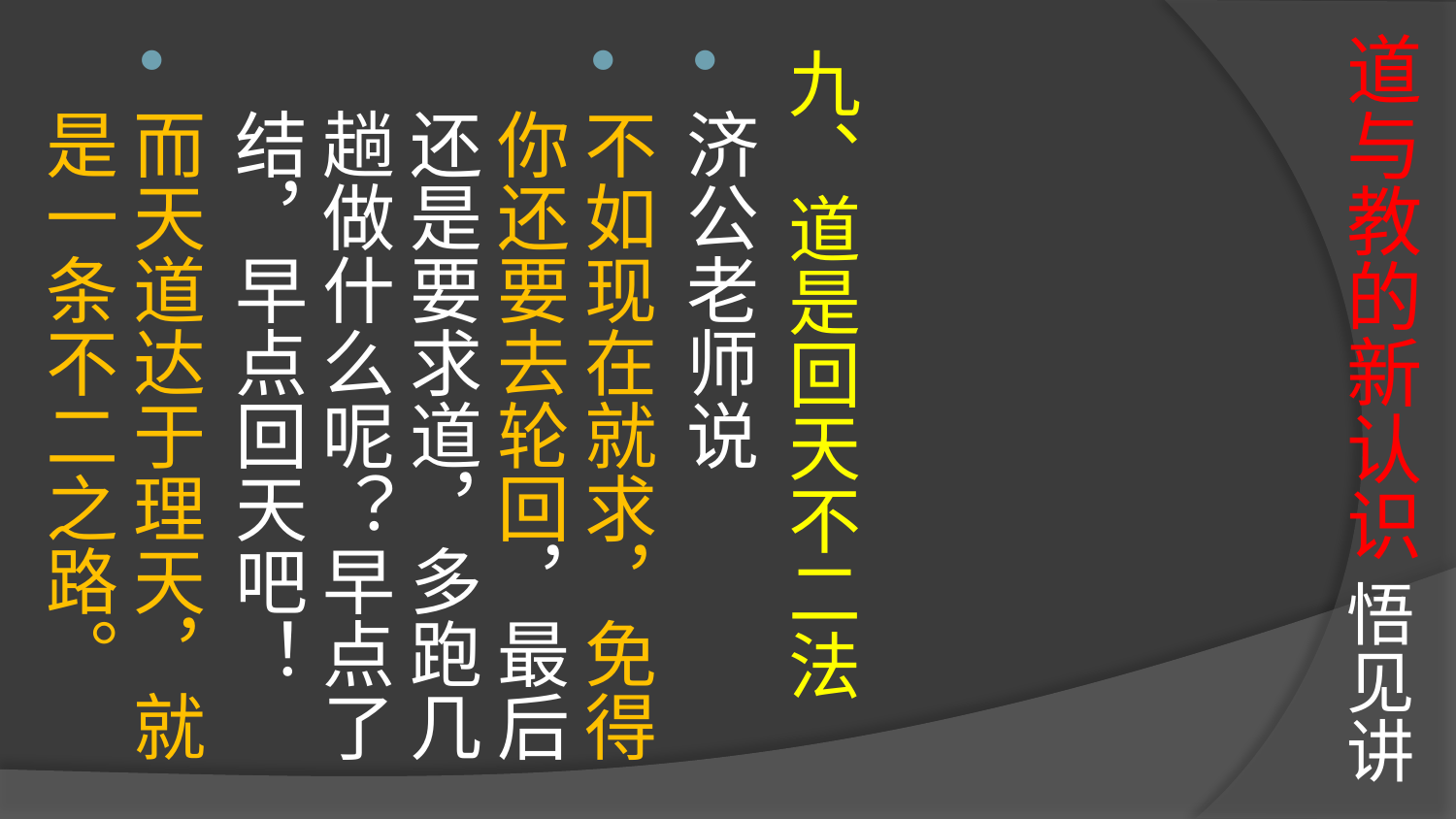

# 道与教的新认识 悟见讲
九、道是回天不二法
济公老师说
不如现在就求，免得你还要去轮回，最后还是要求道，多跑几趟做什么呢？早点了结，早点回天吧！
而天道达于理天，就是一条不二之路。